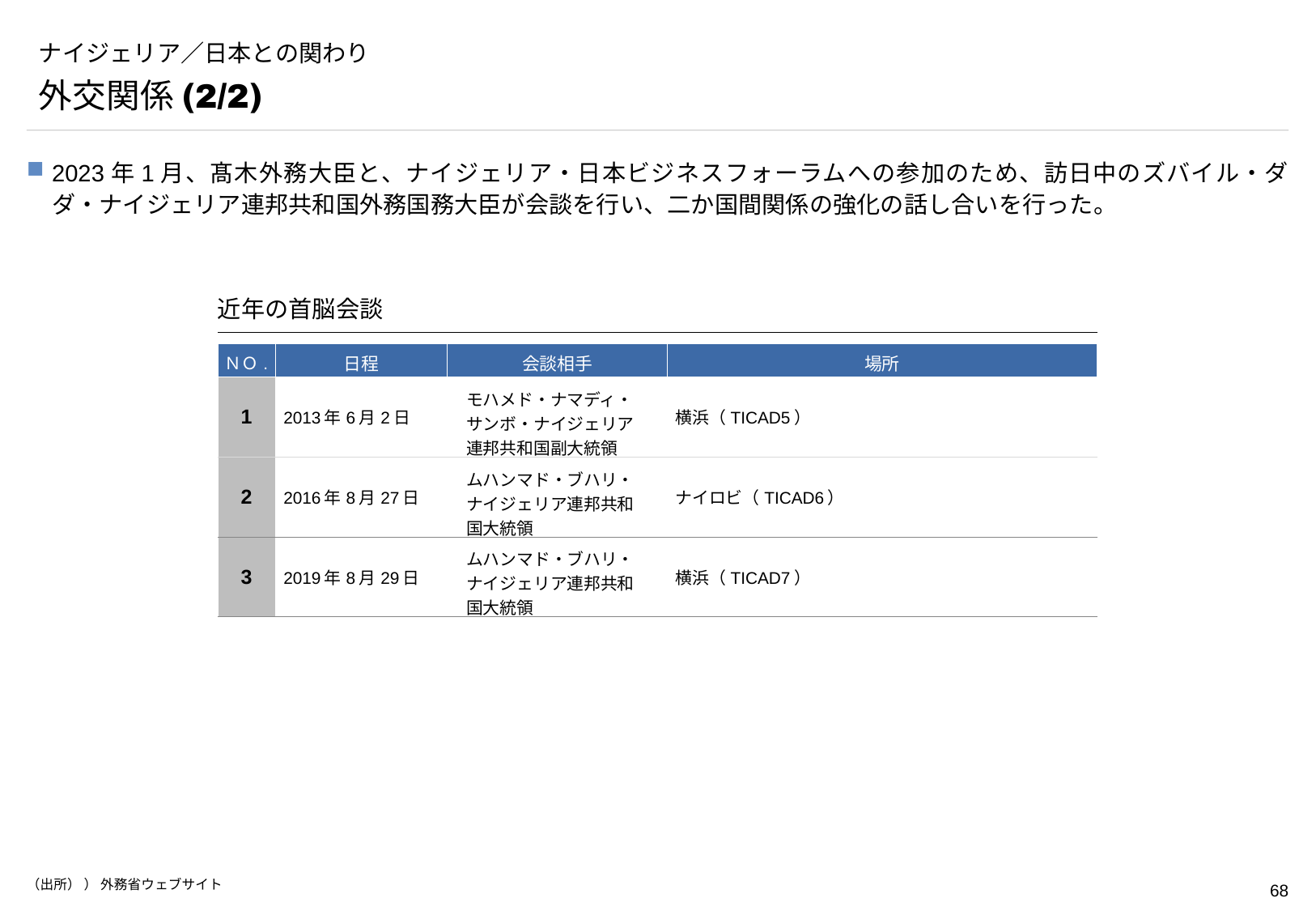

# ナイジェリア／日本との関わり
外交関係(2/2)
2023年1月、髙木外務大臣と、ナイジェリア・日本ビジネスフォーラムへの参加のため、訪日中のズバイル・ダダ・ナイジェリア連邦共和国外務国務大臣が会談を行い、二か国間関係の強化の話し合いを行った。
近年の首脳会談
| ＮＯ. | 日程 | 会談相手 | 場所 |
| --- | --- | --- | --- |
| 1 | 2013年6月2日 | モハメド・ナマディ・サンボ・ナイジェリア連邦共和国副大統領 | 横浜（TICAD5） |
| 2 | 2016年8月27日 | ムハンマド・ブハリ・ナイジェリア連邦共和国大統領 | ナイロビ（TICAD6） |
| 3 | 2019年8月29日 | ムハンマド・ブハリ・ナイジェリア連邦共和国大統領 | 横浜（TICAD7） |
（出所） ） 外務省ウェブサイト